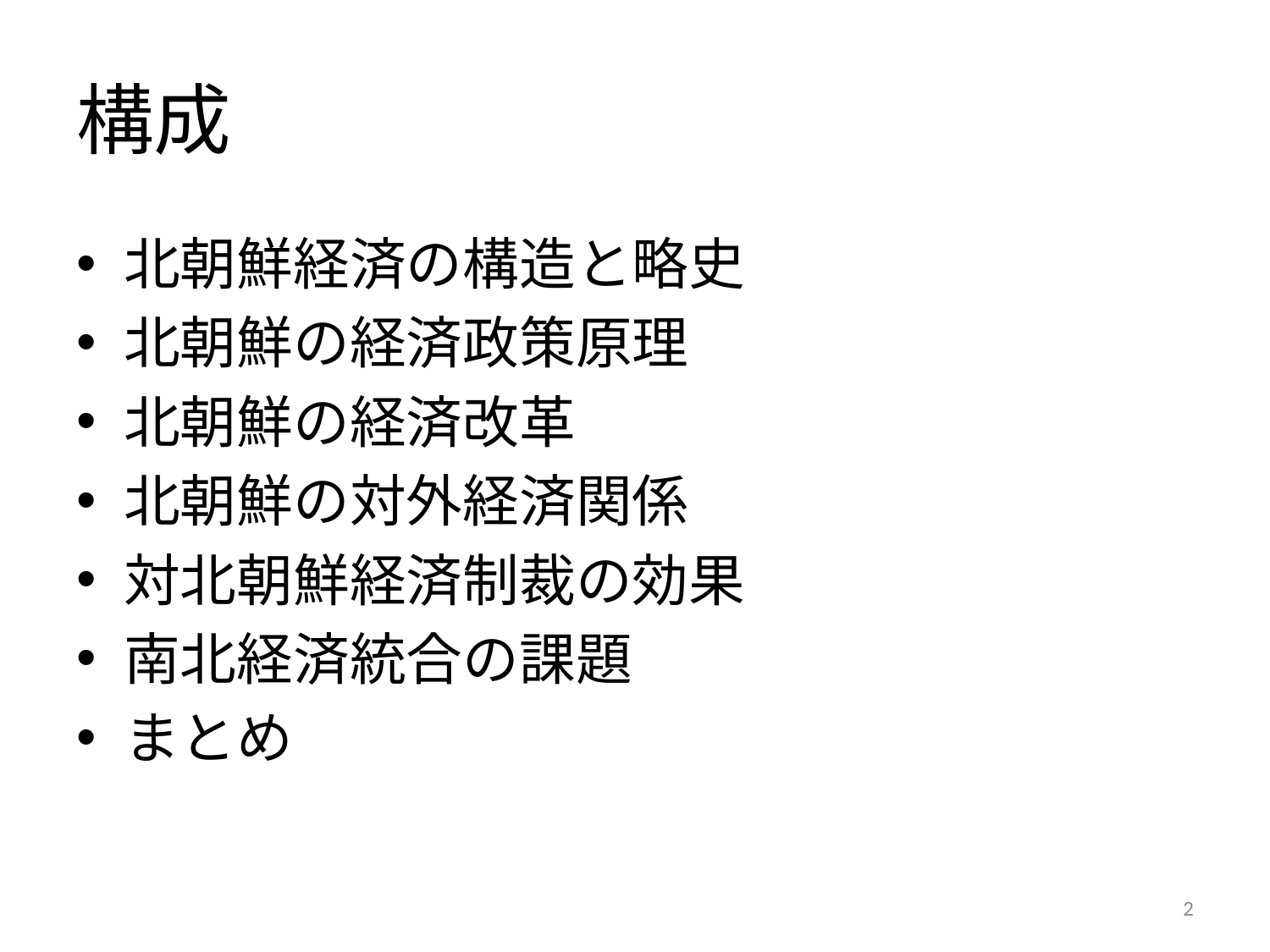

# 構成
北朝鮮経済の構造と略史
北朝鮮の経済政策原理
北朝鮮の経済改革
北朝鮮の対外経済関係
対北朝鮮経済制裁の効果
南北経済統合の課題
まとめ
2